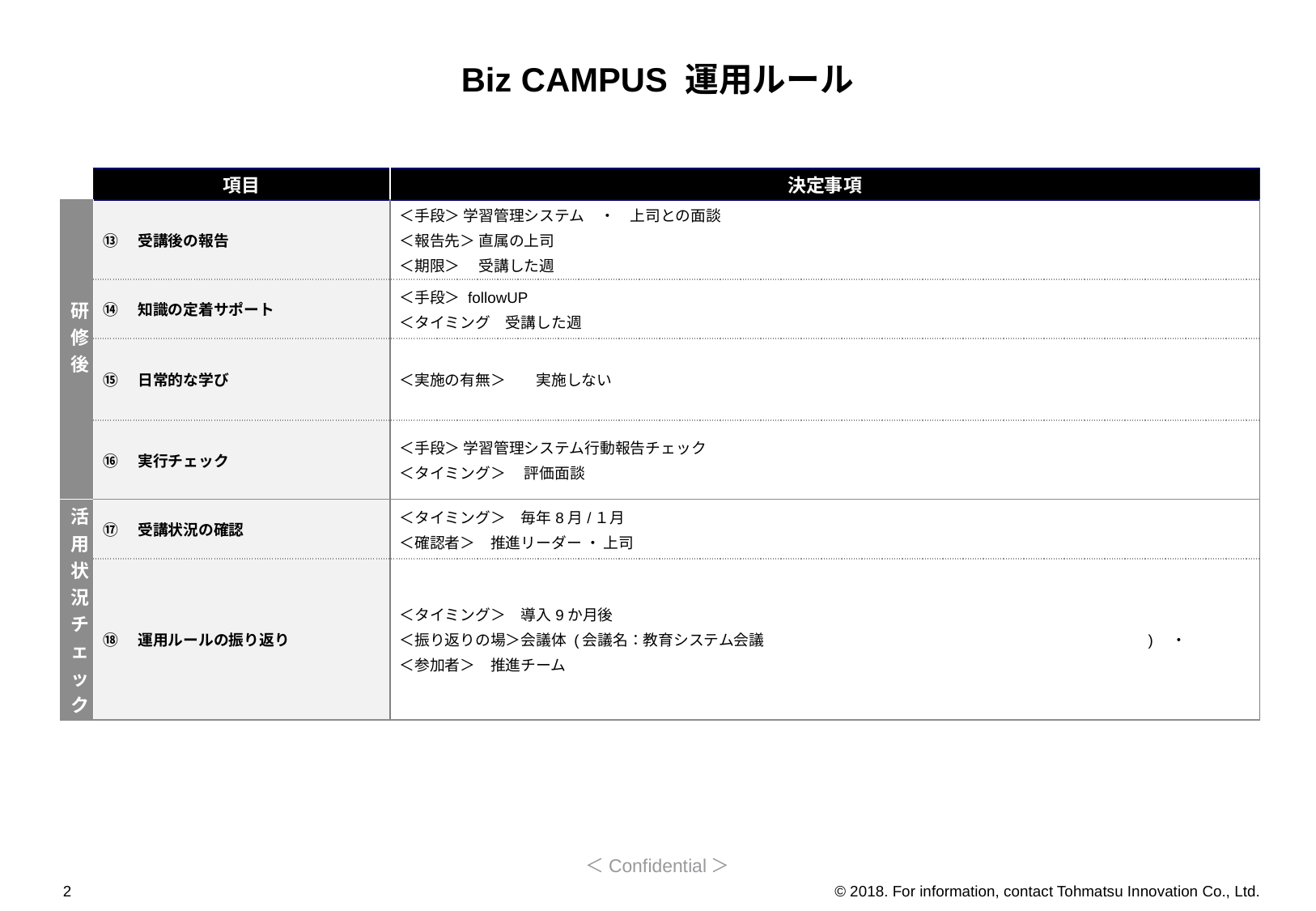

# Biz CAMPUS 運用ルール
|  | 項目 | 決定事項 |
| --- | --- | --- |
| 研修後 | ⑬　受講後の報告 | ＜手段＞ 学習管理システム　・　上司との面談 ＜報告先＞ 直属の上司　 ＜期限＞ 　受講した週 |
|  | ⑭　知識の定着サポート | ＜手段＞ followUP　 ＜タイミング　受講した週 |
|  | ⑮　日常的な学び | ＜実施の有無＞　　実施しない |
|  | ⑯　実行チェック | ＜手段＞ 学習管理システム行動報告チェック ＜タイミング＞ 　評価面談 |
| 活用状況チェック | ⑰　受講状況の確認 | ＜タイミング＞　毎年8月/１月 ＜確認者＞　推進リーダー ・ 上司 |
|  | ⑱　運用ルールの振り返り | ＜タイミング＞　導入9か月後 ＜振り返りの場＞会議体 (会議名：教育システム会議　　　　　　　　　　　　　　　　　　　　　　　　　)　・ ＜参加者＞　推進チーム |